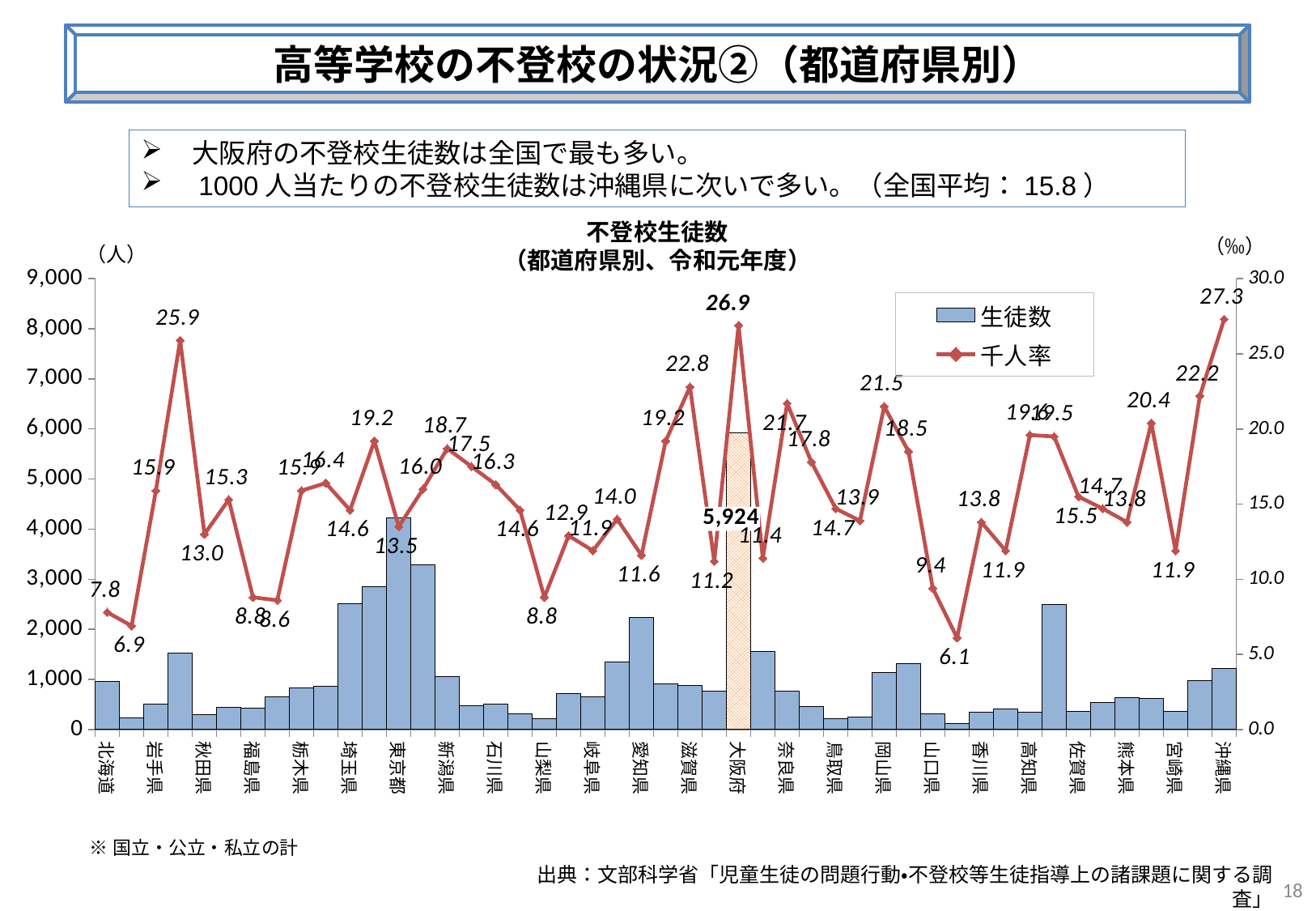

高等学校の不登校の状況②（都道府県別）
　大阪府の不登校生徒数は全国で最も多い。
　1000人当たりの不登校生徒数は沖縄県に次いで多い。（全国平均：15.8）
不登校生徒数
（都道府県別、令和元年度）
（‰）
（人）

### Chart

| Category | 生徒数 | 千人率 |
|---|---|---|
| 北海道 | 967.0 | 7.8 |
| 青森県 | 230.0 | 6.9 |
| 岩手県 | 515.0 | 15.9 |
| 宮城県 | 1531.0 | 25.9 |
| 秋田県 | 299.0 | 13.0 |
| 山形県 | 445.0 | 15.3 |
| 福島県 | 434.0 | 8.8 |
| 茨城県 | 659.0 | 8.6 |
| 栃木県 | 834.0 | 15.9 |
| 群馬県 | 857.0 | 16.4 |
| 埼玉県 | 2504.0 | 14.6 |
| 千葉県 | 2845.0 | 19.2 |
| 東京都 | 4226.0 | 13.5 |
| 神奈川県 | 3281.0 | 16.0 |
| 新潟県 | 1059.0 | 18.7 |
| 富山県 | 480.0 | 17.5 |
| 石川県 | 512.0 | 16.3 |
| 福井県 | 317.0 | 14.6 |
| 山梨県 | 211.0 | 8.8 |
| 長野県 | 726.0 | 12.9 |
| 岐阜県 | 647.0 | 11.9 |
| 静岡県 | 1356.0 | 14.0 |
| 愛知県 | 2238.0 | 11.6 |
| 三重県 | 904.0 | 19.2 |
| 滋賀県 | 885.0 | 22.8 |
| 京都府 | 771.0 | 11.2 |
| 大阪府 | 5924.0 | 26.9 |
| 兵庫県 | 1559.0 | 11.4 |
| 奈良県 | 771.0 | 21.7 |
| 和歌山県 | 454.0 | 17.8 |
| 鳥取県 | 217.0 | 14.7 |
| 島根県 | 251.0 | 13.9 |
| 岡山県 | 1131.0 | 21.5 |
| 広島県 | 1315.0 | 18.5 |
| 山口県 | 310.0 | 9.4 |
| 徳島県 | 112.0 | 6.1 |
| 香川県 | 354.0 | 13.8 |
| 愛媛県 | 416.0 | 11.9 |
| 高知県 | 353.0 | 19.6 |
| 福岡県 | 2493.0 | 19.5 |
| 佐賀県 | 366.0 | 15.5 |
| 長崎県 | 533.0 | 14.7 |
| 熊本県 | 633.0 | 13.8 |
| 大分県 | 618.0 | 20.4 |
| 宮崎県 | 359.0 | 11.9 |
| 鹿児島県 | 974.0 | 22.2 |
| 沖縄県 | 1224.0 | 27.3 |
※国立・公立・私立の計
出典：文部科学省「児童生徒の問題行動・不登校等生徒指導上の諸課題に関する調査」
18